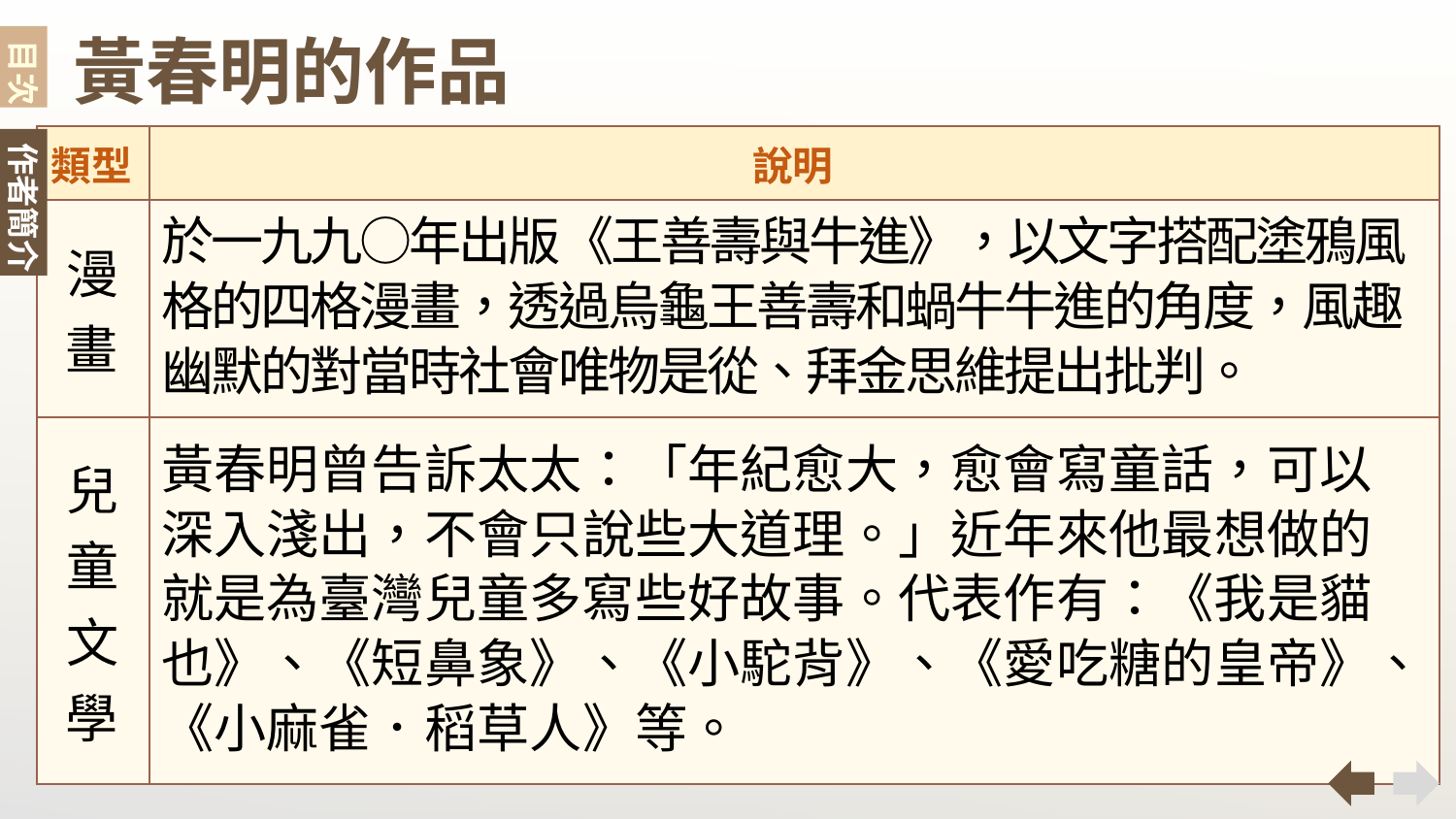

目次
黃春明的作品
| 類型 | 說明 |
| --- | --- |
| 漫畫 | 於一九九○年出版《王善壽與牛進》，以文字搭配塗鴉風格的四格漫畫，透過烏龜王善壽和蝸牛牛進的角度，風趣幽默的對當時社會唯物是從、拜金思維提出批判。 |
| 兒童文學 | 黃春明曾告訴太太：「年紀愈大，愈會寫童話，可以深入淺出，不會只說些大道理。」近年來他最想做的就是為臺灣兒童多寫些好故事。代表作有：《我是貓也》、《短鼻象》、《小駝背》、《愛吃糖的皇帝》、《小麻雀．稻草人》等。 |
作者簡介